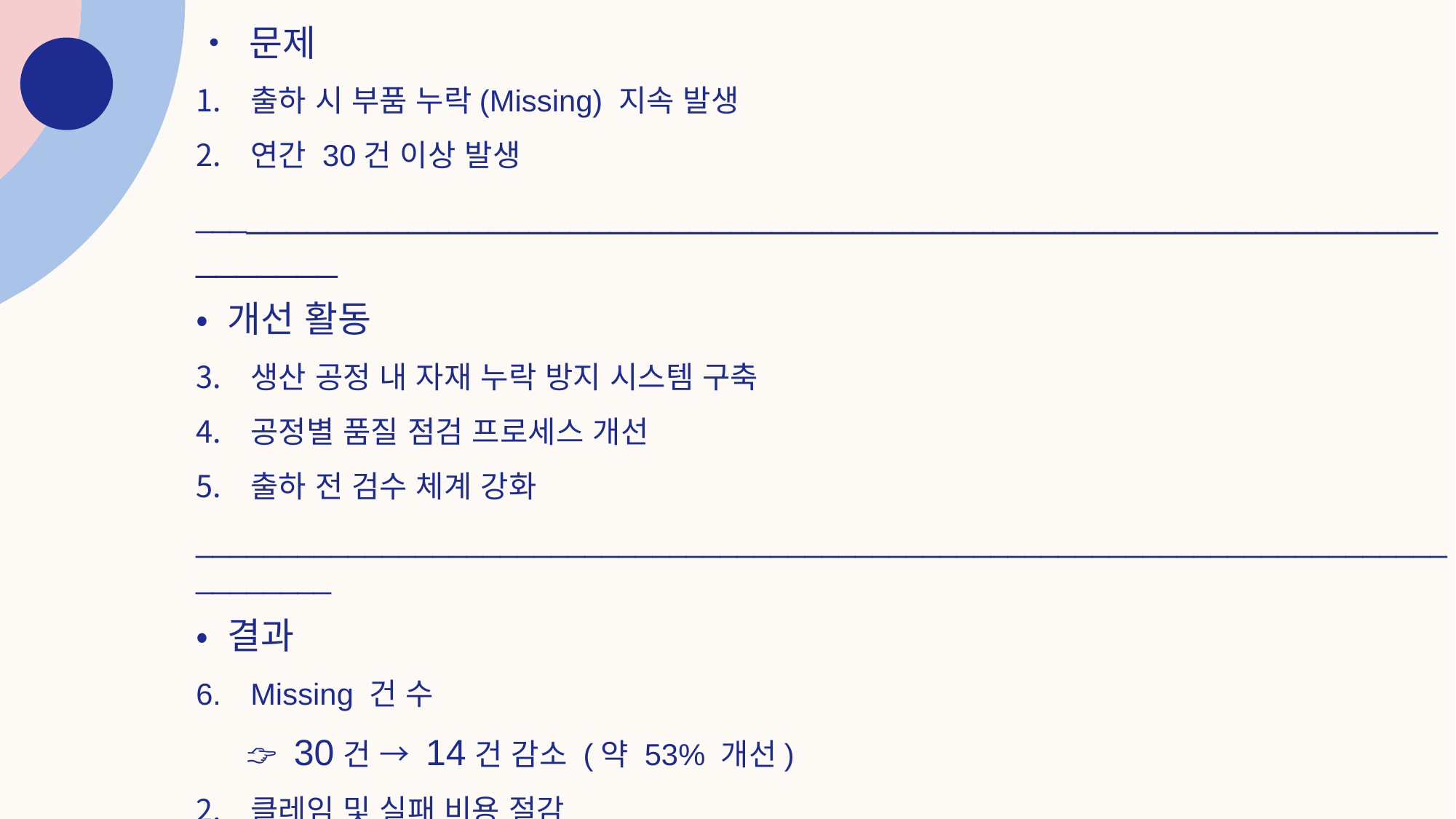

• 문제
출하 시 부품 누락(Missing) 지속 발생
연간 30건 이상 발생
_____________________________________________________________________
• 개선 활동
생산 공정 내 자재 누락 방지 시스템 구축
공정별 품질 점검 프로세스 개선
출하 전 검수 체계 강화
__________________________________________________________________________________
• 결과
Missing 건 수
      👉  30건 → 14건 감소 (약 53% 개선)
클레임 및 실패 비용 절감
고객 신뢰도 및 납품 품질 향상